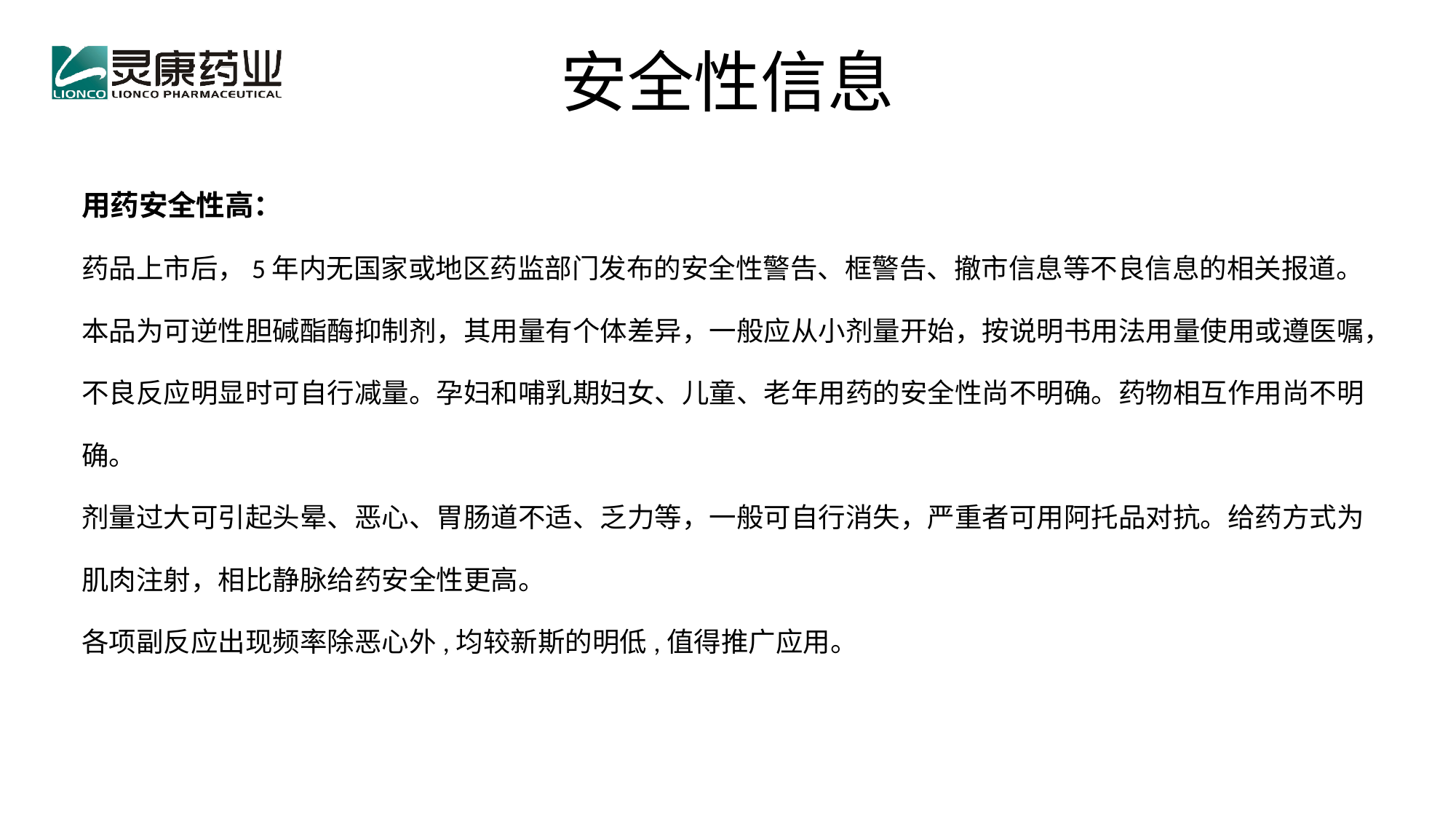

# 安全性信息
用药安全性高：
药品上市后，5年内无国家或地区药监部门发布的安全性警告、框警告、撤市信息等不良信息的相关报道。本品为可逆性胆碱酯酶抑制剂，其用量有个体差异，一般应从小剂量开始，按说明书用法用量使用或遵医嘱，不良反应明显时可自行减量。孕妇和哺乳期妇女、儿童、老年用药的安全性尚不明确。药物相互作用尚不明确。
剂量过大可引起头晕、恶心、胃肠道不适、乏力等，一般可自行消失，严重者可用阿托品对抗。给药方式为肌肉注射，相比静脉给药安全性更高。
各项副反应出现频率除恶心外,均较新斯的明低,值得推广应用。